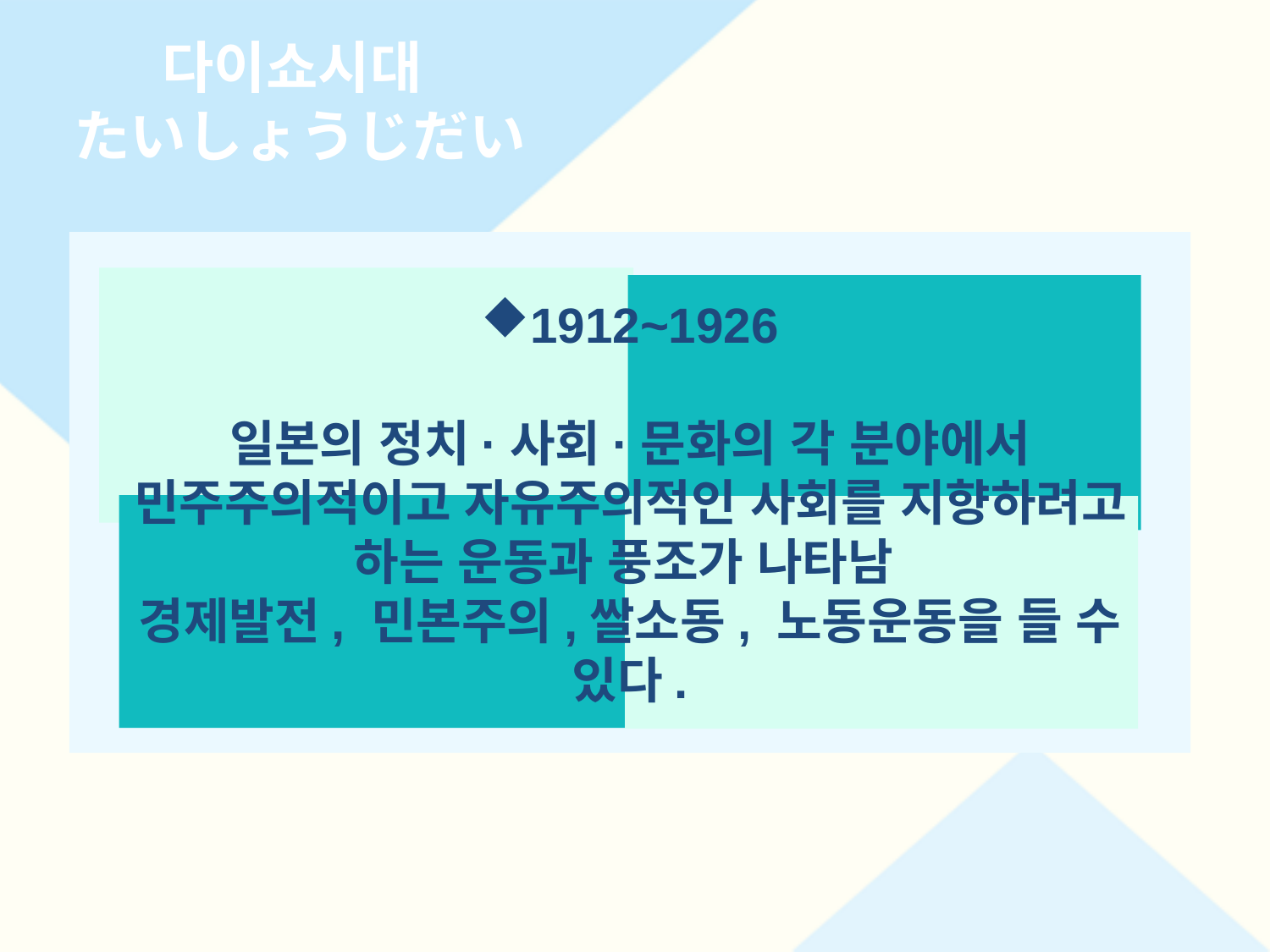

다이쇼시대
たいしょうじだい

1912~1926

일본의 정치·사회·문화의 각 분야에서 민주주의적이고 자유주의적인 사회를 지향하려고 하는 운동과 풍조가 나타남
경제발전, 민본주의,쌀소동, 노동운동을 들 수 있다.